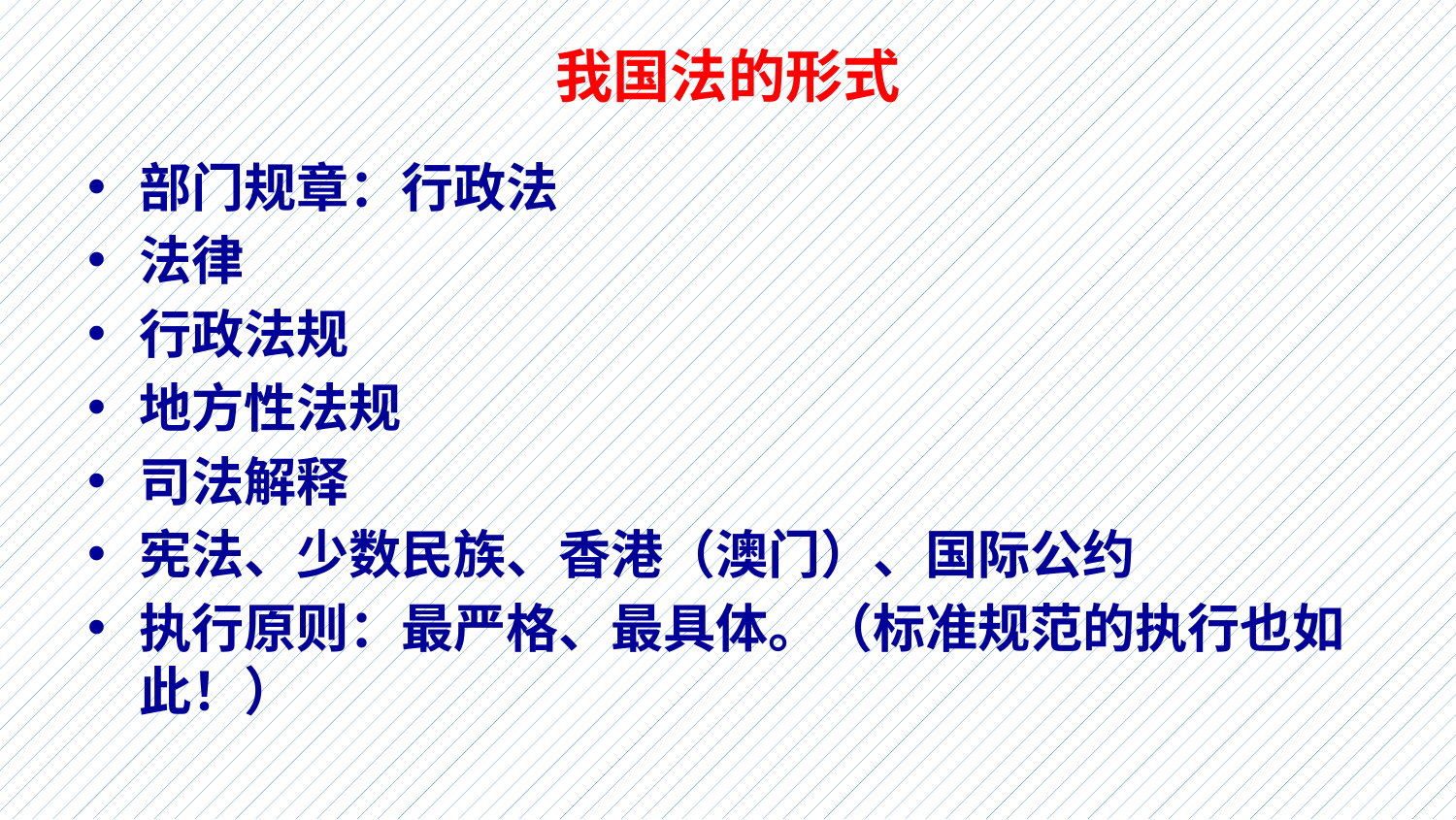

# 我国法的形式
部门规章：行政法
法律
行政法规
地方性法规
司法解释
宪法、少数民族、香港（澳门）、国际公约
执行原则：最严格、最具体。（标准规范的执行也如此！）